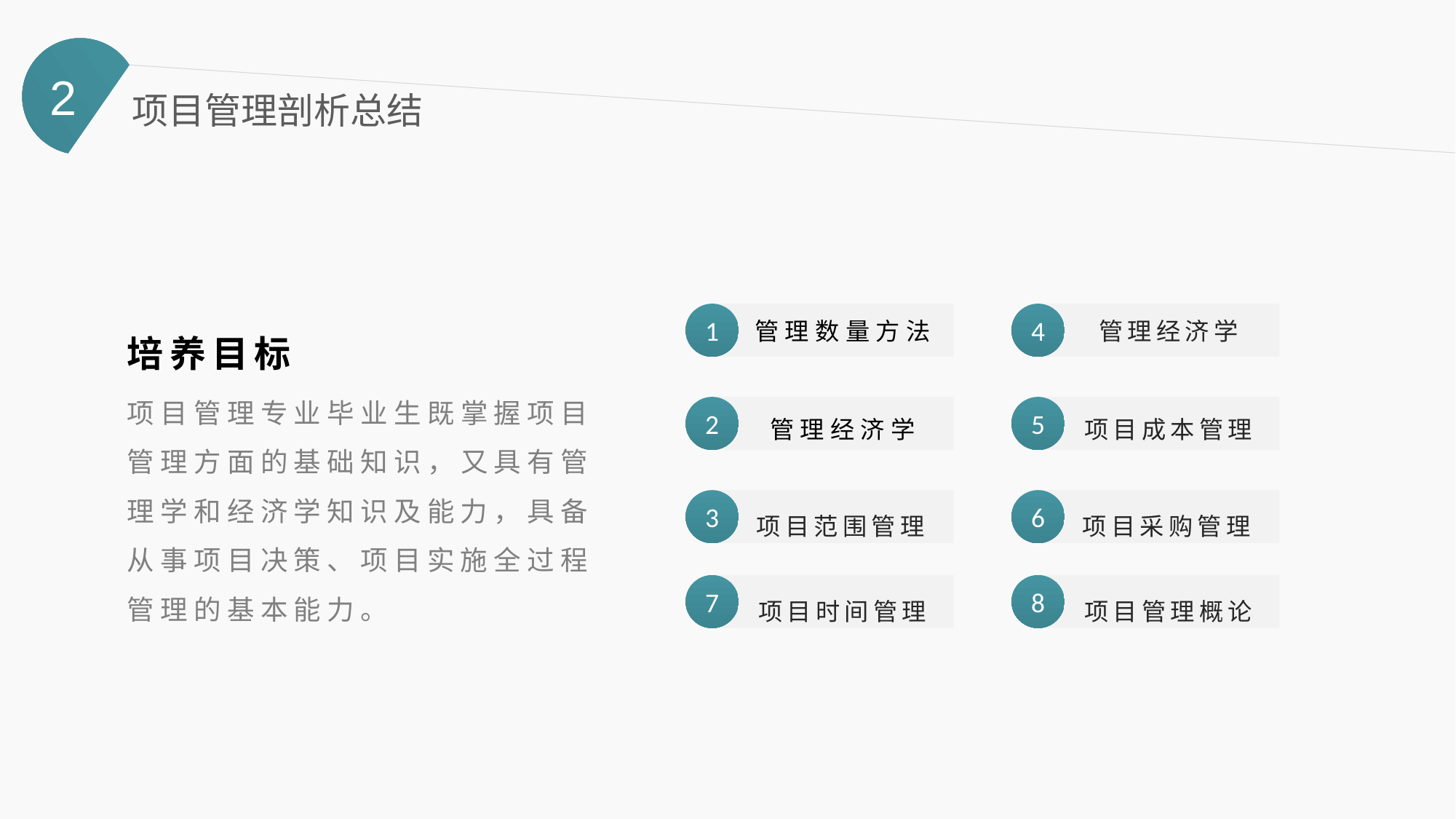

2
项目管理剖析总结
管理数量方法
管理经济学
培养目标
1

4

项目管理专业毕业生既掌握项目管理方面的基础知识，又具有管理学和经济学知识及能力，具备从事项目决策、项目实施全过程管理的基本能力。
管理经济学
项目成本管理
2

5

3

6

项目范围管理
项目采购管理
7

8

项目时间管理
项目管理概论